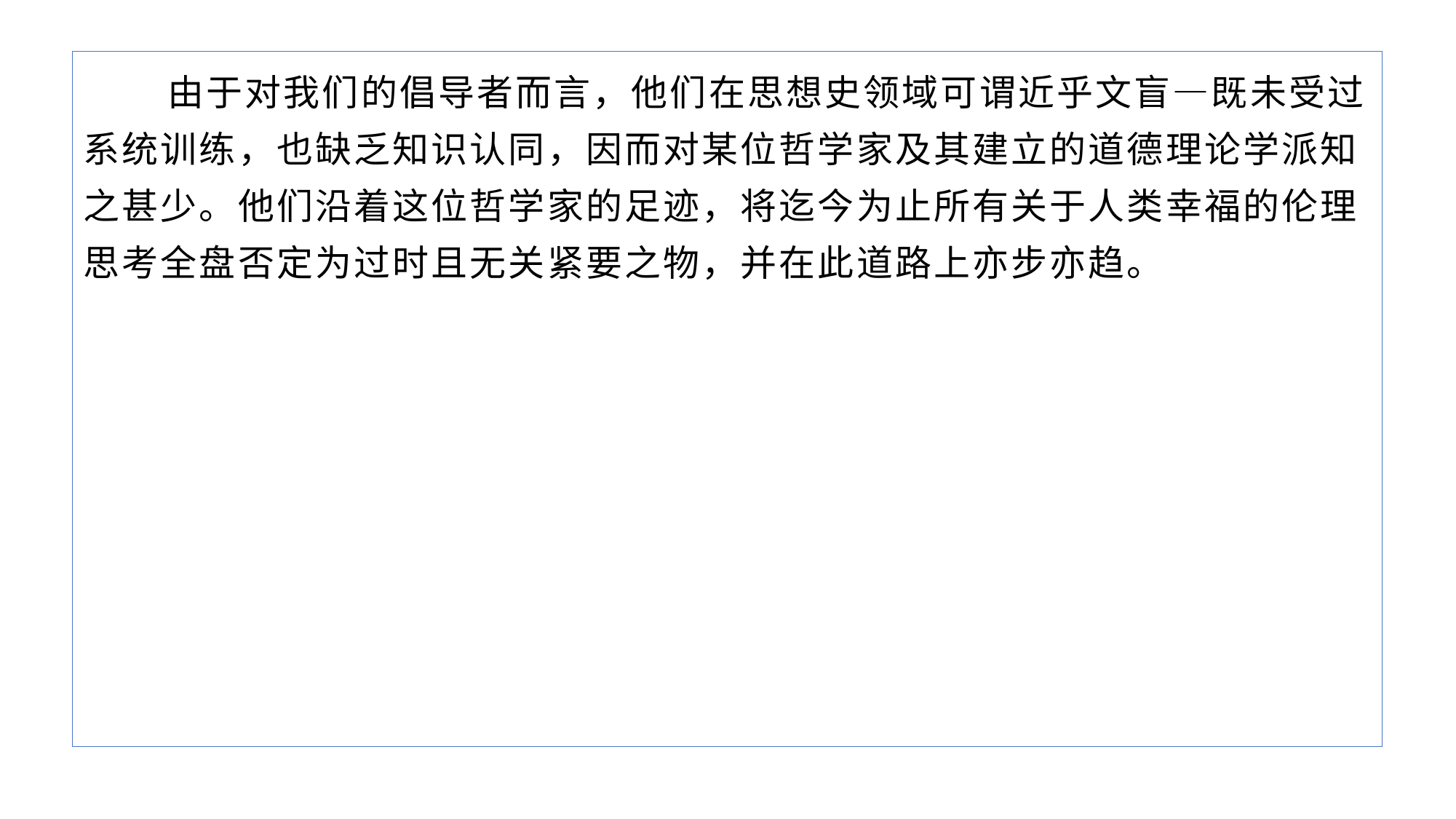

由于对我们的倡导者而言，他们在思想史领域可谓近乎文盲—既未受过系统训练，也缺乏知识认同，因而对某位哲学家及其建立的道德理论学派知之甚少。他们沿着这位哲学家的足迹，将迄今为止所有关于人类幸福的伦理思考全盘否定为过时且无关紧要之物，并在此道路上亦步亦趋。